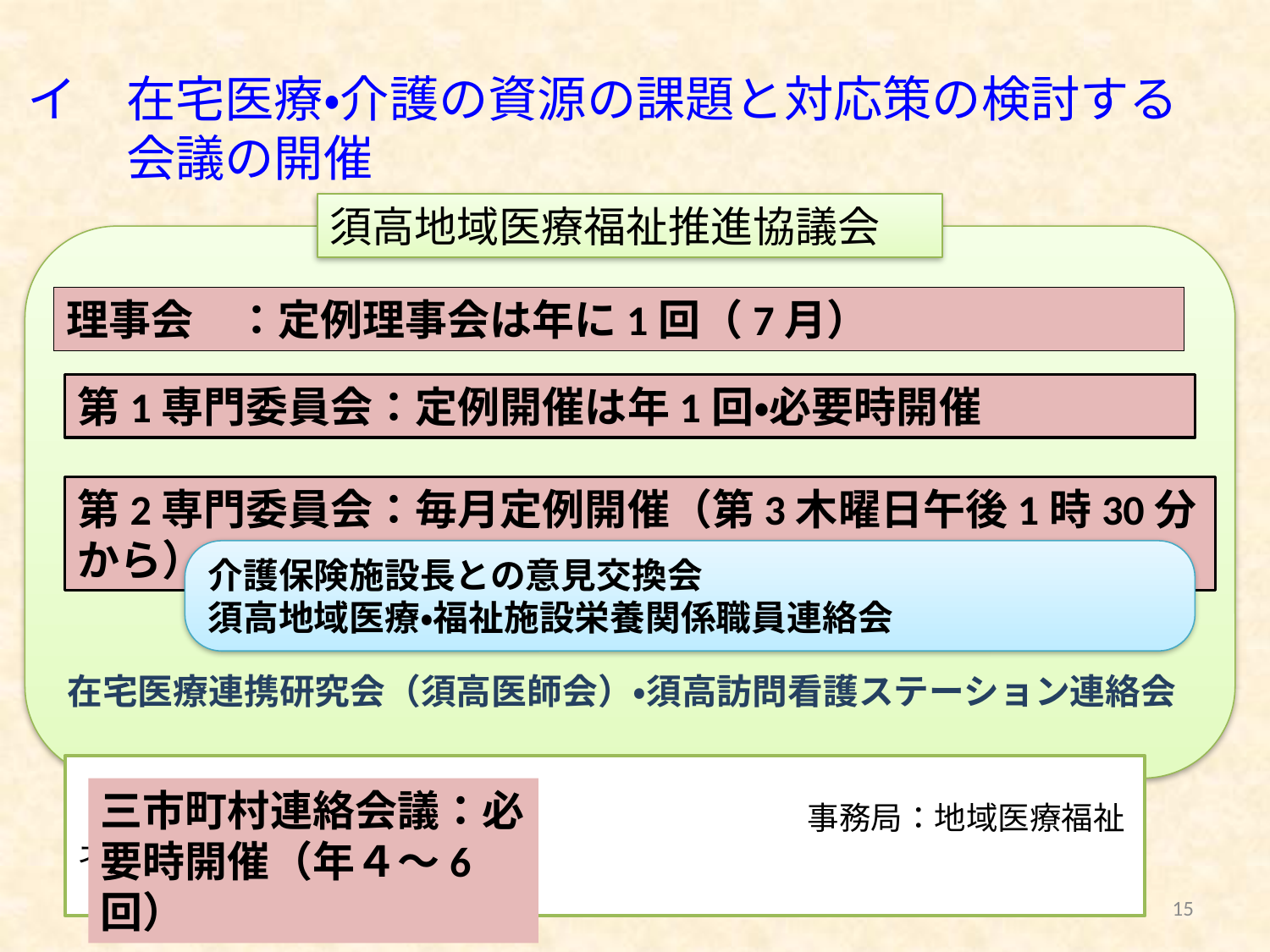

# イ　在宅医療・介護の資源の課題と対応策の検討する 　　会議の開催
須高地域医療福祉推進協議会

理事会　：定例理事会は年に1回（7月）
第1専門委員会：定例開催は年1回・必要時開催
第2専門委員会：毎月定例開催（第3木曜日午後1時30分から）
介護保険施設長との意見交換会
須高地域医療・福祉施設栄養関係職員連絡会
在宅医療連携研究会（須高医師会）・須高訪問看護ステーション連絡会
　　　　　　　　　　　　　　　　　　　　　　　事務局：地域医療福祉ネットワーク推進室
三市町村連絡会議：必要時開催（年４～6回）
15